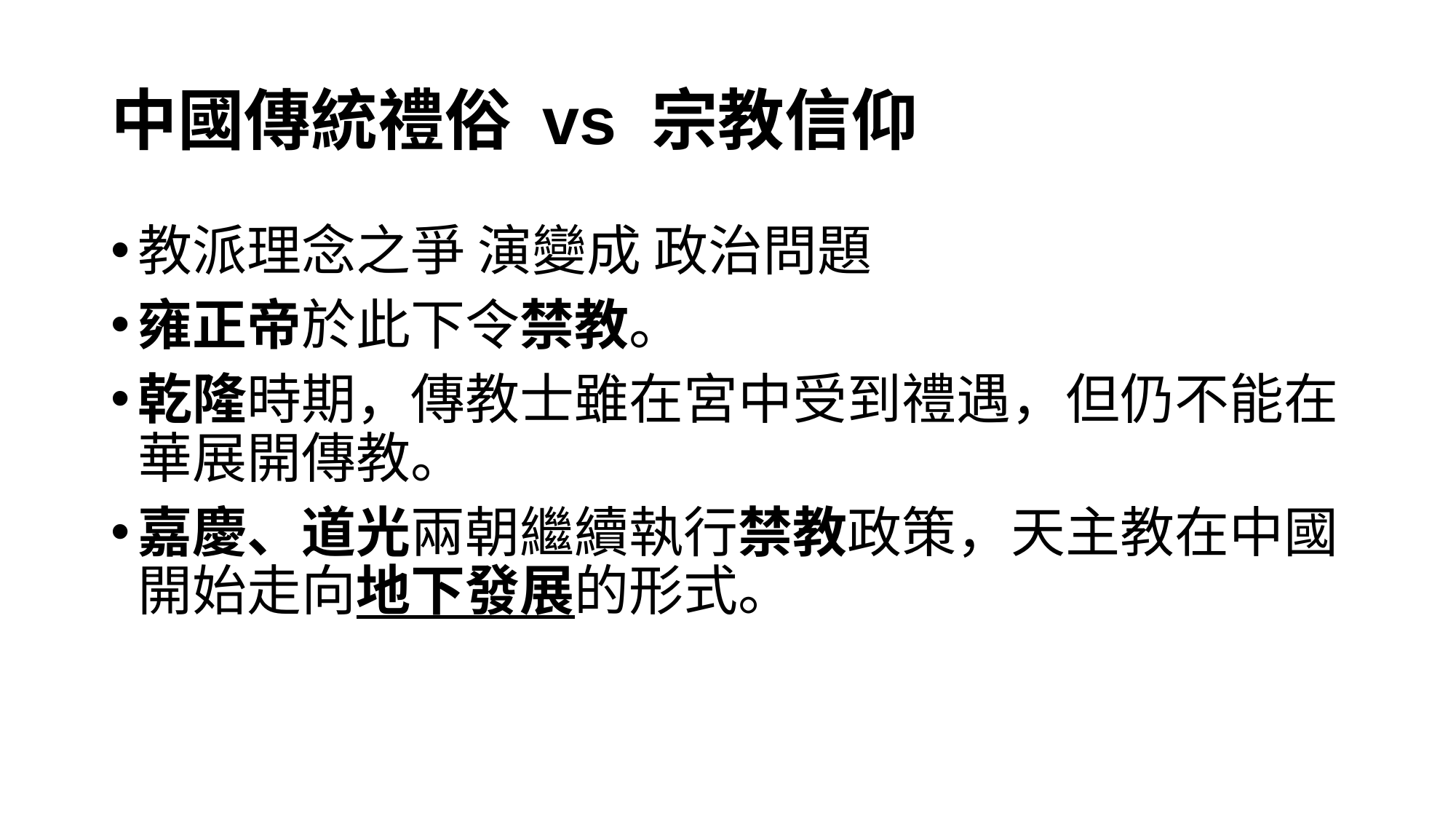

# 中國傳統禮俗 vs 宗教信仰
教派理念之爭 演變成 政治問題
雍正帝於此下令禁教。
乾隆時期，傳教士雖在宮中受到禮遇，但仍不能在華展開傳教。
嘉慶、道光兩朝繼續執行禁教政策，天主教在中國開始走向地下發展的形式。